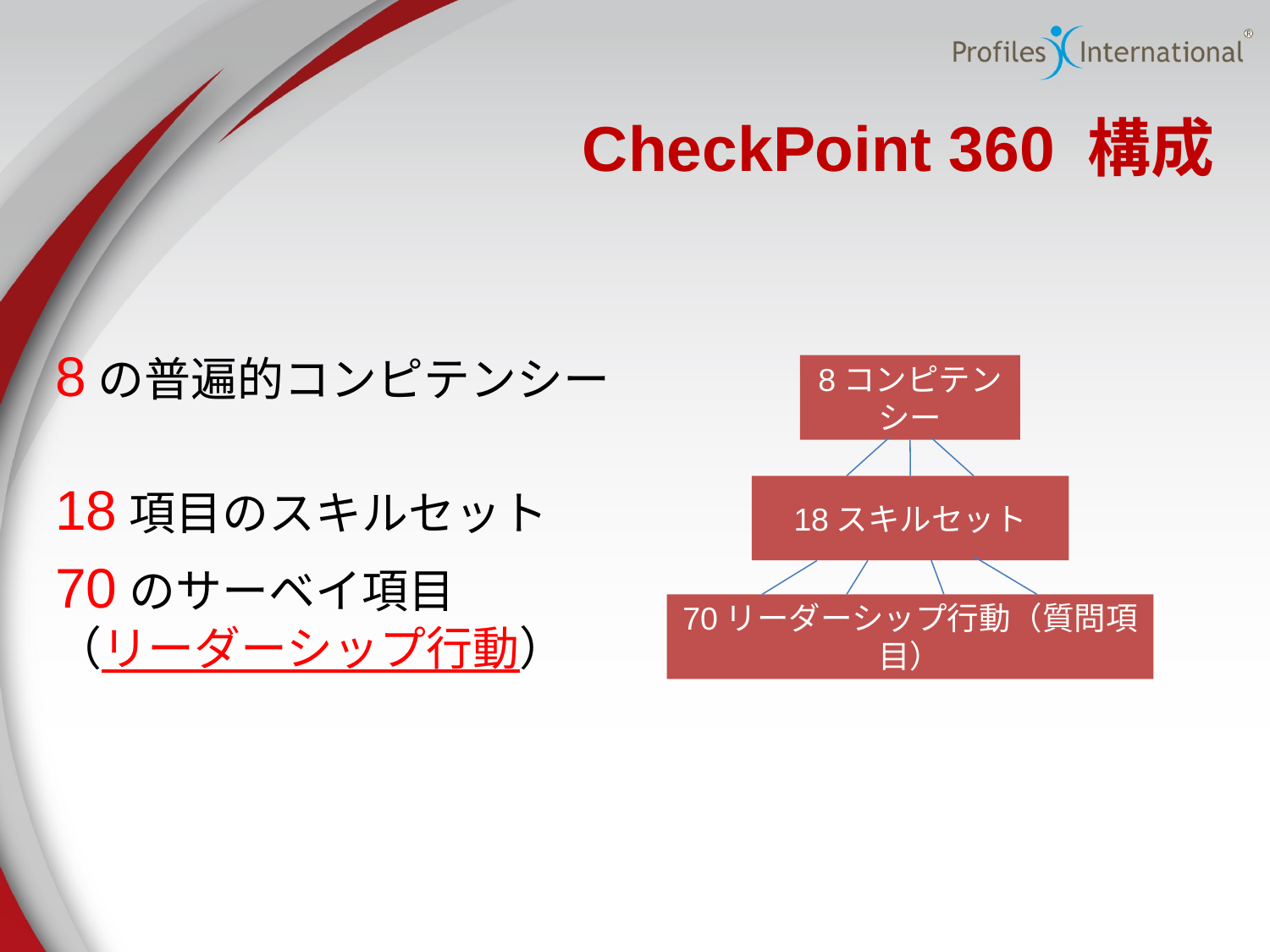

# CheckPoint 360 構成
8の普遍的コンピテンシー
18項目のスキルセット
70のサーベイ項目
（リーダーシップ行動）
8コンピテンシー
18スキルセット
70リーダーシップ行動（質問項目）